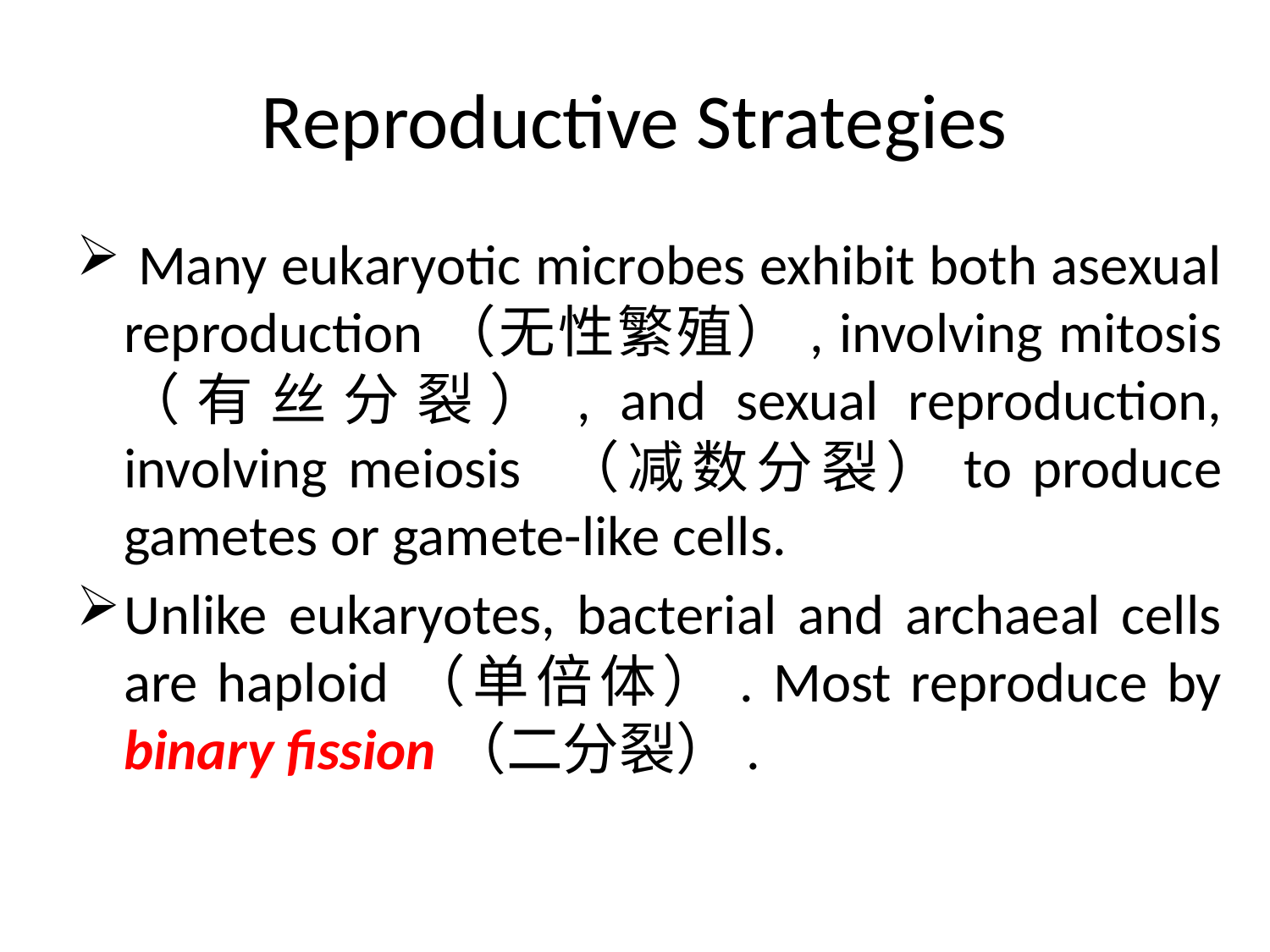

# Reproductive Strategies
 Many eukaryotic microbes exhibit both asexual reproduction（无性繁殖）, involving mitosis （有丝分裂）, and sexual reproduction, involving meiosis （减数分裂）to produce gametes or gamete-like cells.
Unlike eukaryotes, bacterial and archaeal cells are haploid（单倍体）. Most reproduce by binary fission（二分裂）.